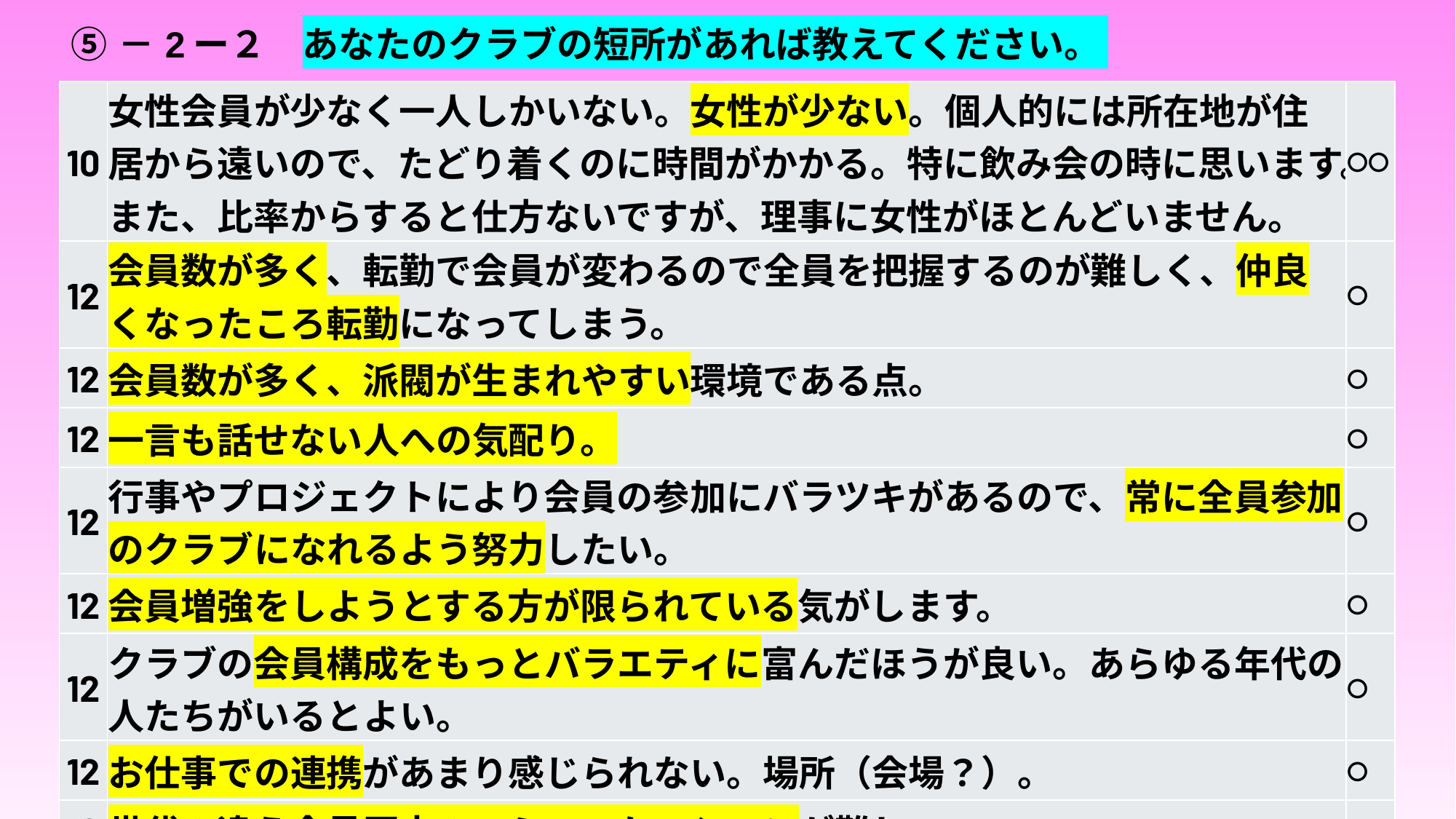

# ⑤－2ー２　あなたのクラブの短所があれば教えてください。
| 10 | 女性会員が少なく一人しかいない。女性が少ない。個人的には所在地が住居から遠いので、たどり着くのに時間がかかる。特に飲み会の時に思います。また、比率からすると仕方ないですが、理事に女性がほとんどいません。 | 〇〇 |
| --- | --- | --- |
| 12 | 会員数が多く、転勤で会員が変わるので全員を把握するのが難しく、仲良くなったころ転勤になってしまう。 | 〇 |
| 12 | 会員数が多く、派閥が生まれやすい環境である点。 | 〇 |
| 12 | 一言も話せない人への気配り。 | 〇 |
| 12 | 行事やプロジェクトにより会員の参加にバラツキがあるので、常に全員参加のクラブになれるよう努力したい。 | 〇 |
| 12 | 会員増強をしようとする方が限られている気がします。 | 〇 |
| 12 | クラブの会員構成をもっとバラエティに富んだほうが良い。あらゆる年代の人たちがいるとよい。 | 〇 |
| 12 | お仕事での連携があまり感じられない。場所（会場？）。 | 〇 |
| 12 | 世代の違う会員同士のコミュニケーションが難しい。 | 〇 |